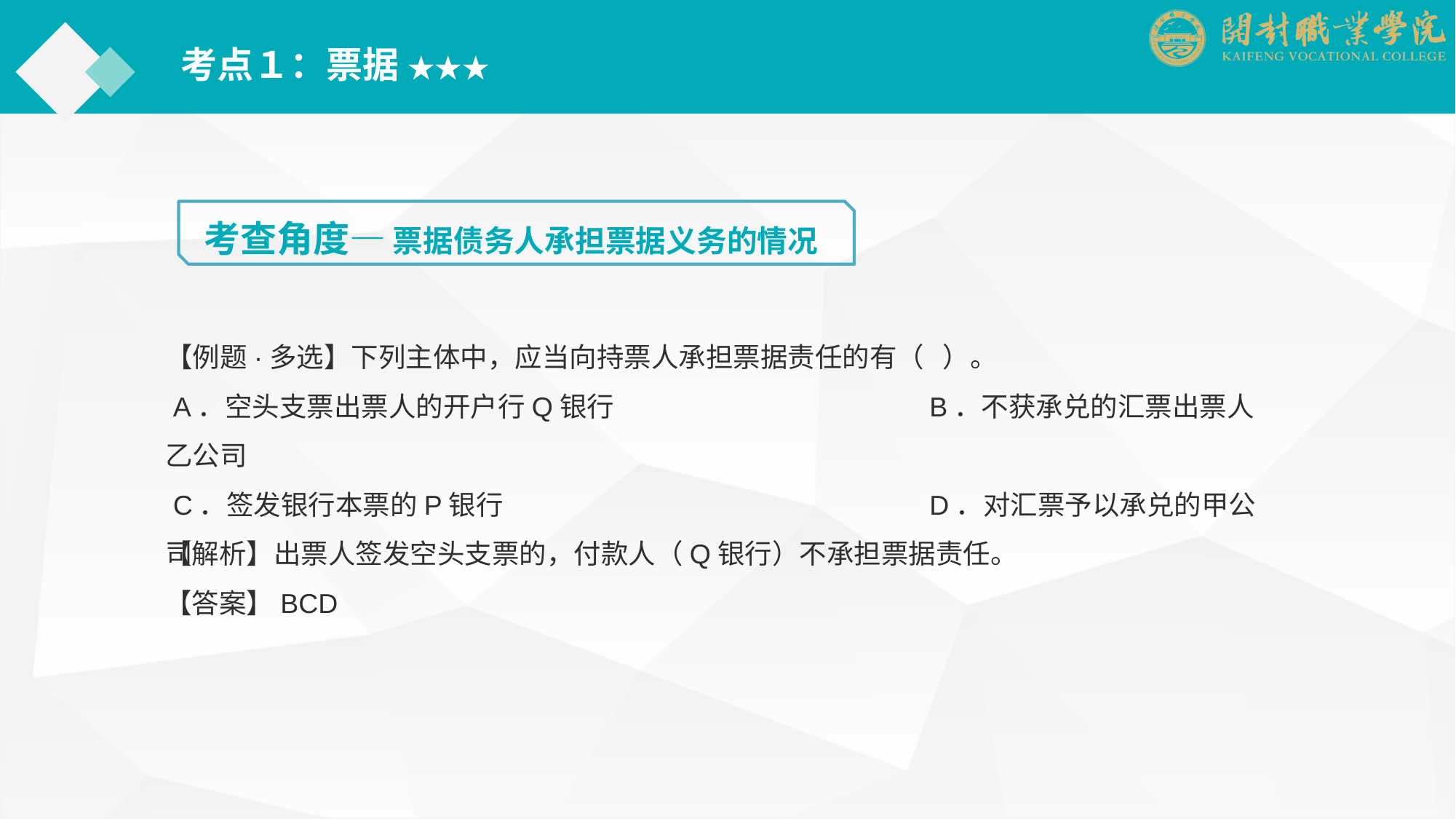

考点１：票据 ★★★

考查角度— 票据债务人承担票据义务的情况
【例题·多选】下列主体中，应当向持票人承担票据责任的有（   ）。
 A．空头支票出票人的开户行Q银行			B．不获承兑的汇票出票人乙公司
 C．签发银行本票的P银行				D．对汇票予以承兑的甲公司
【解析】出票人签发空头支票的，付款人（Q银行）不承担票据责任。
【答案】BCD